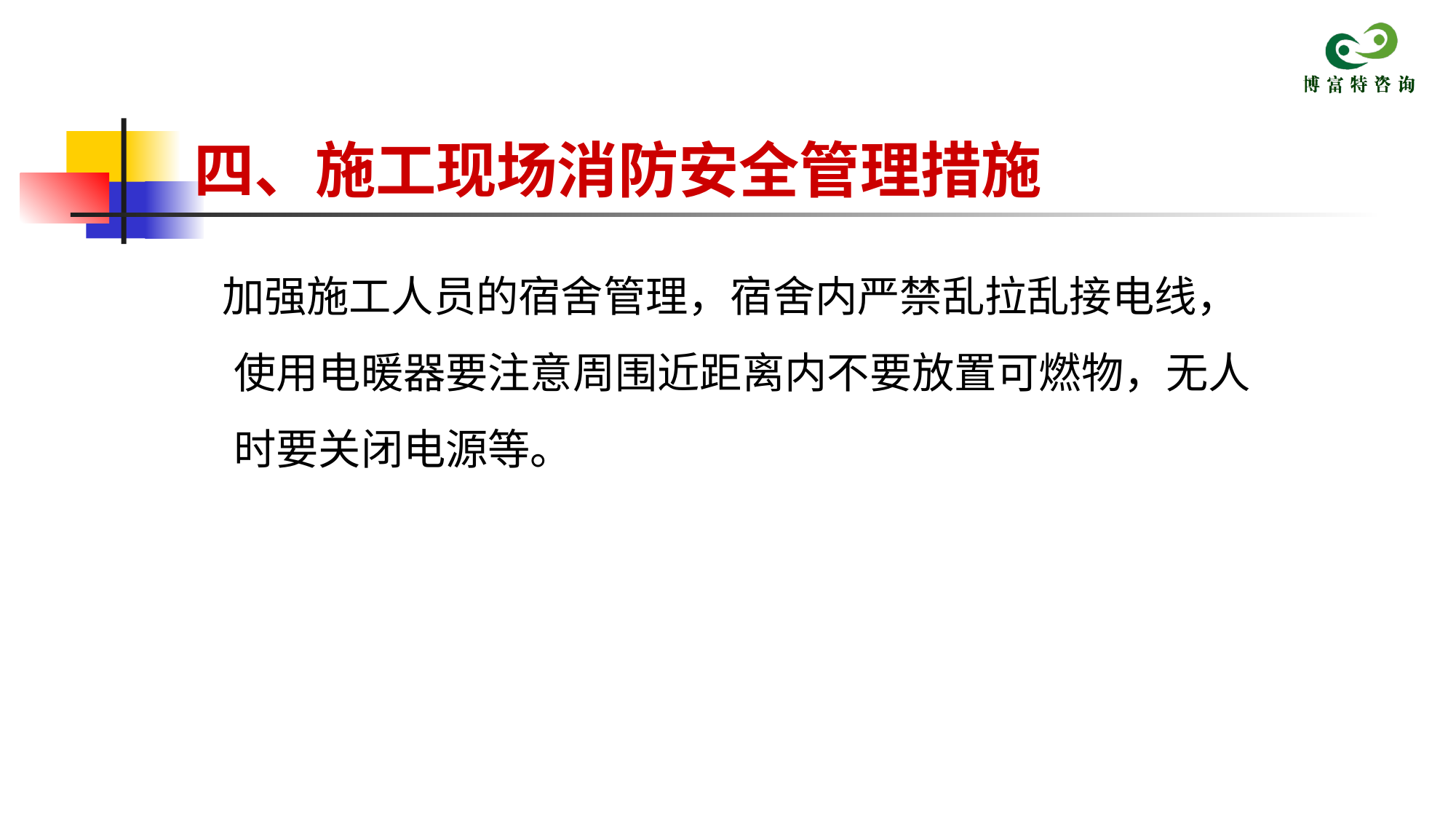

# 四、施工现场消防安全管理措施
  加强施工人员的宿舍管理，宿舍内严禁乱拉乱接电线，使用电暖器要注意周围近距离内不要放置可燃物，无人时要关闭电源等。